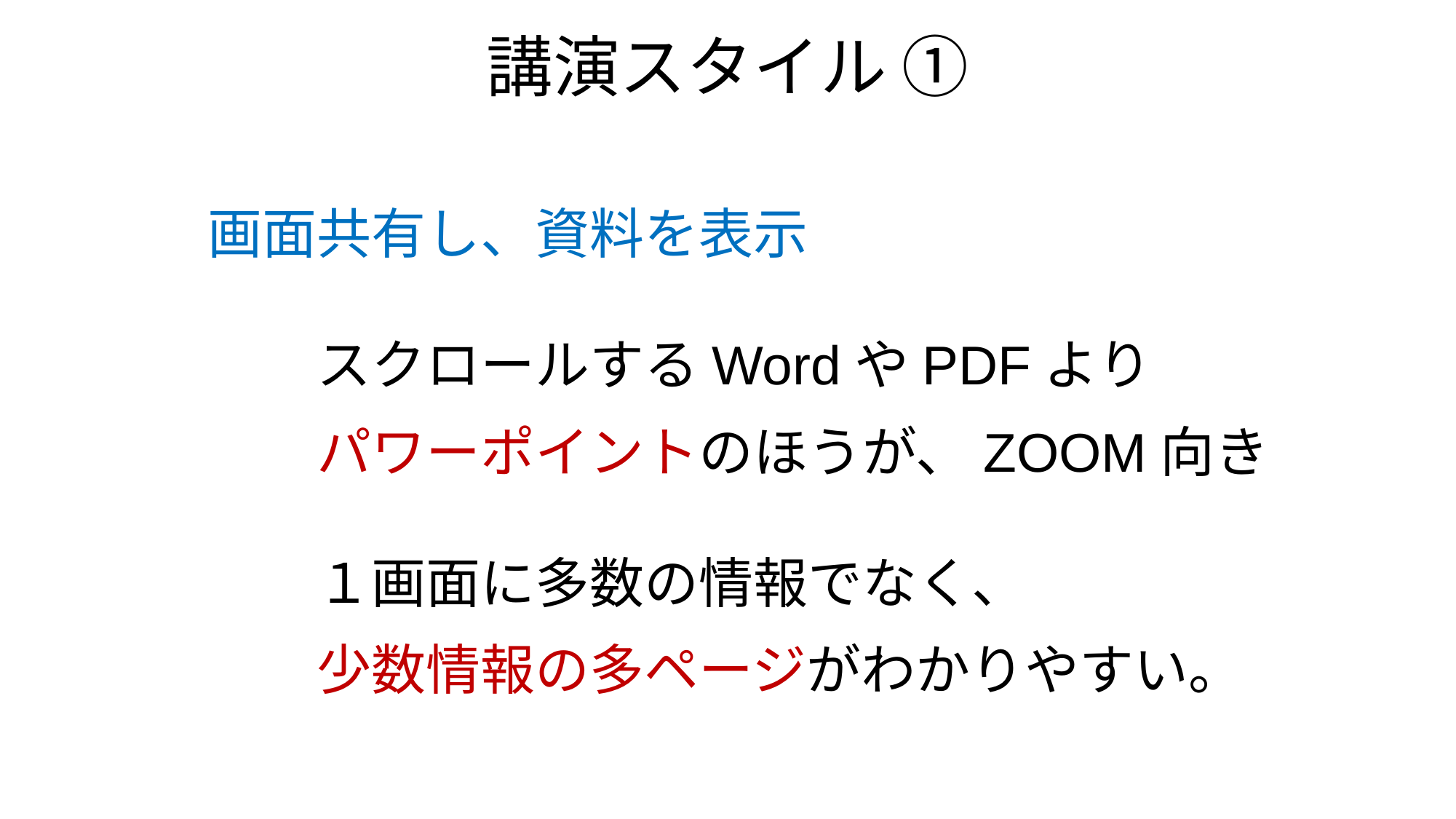

# 講演スタイル ①
画面共有し、資料を表示

	スクロールするWordやPDFより

	パワーポイントのほうが、ZOOM向き

	１画面に多数の情報でなく、

	少数情報の多ページがわかりやすい。